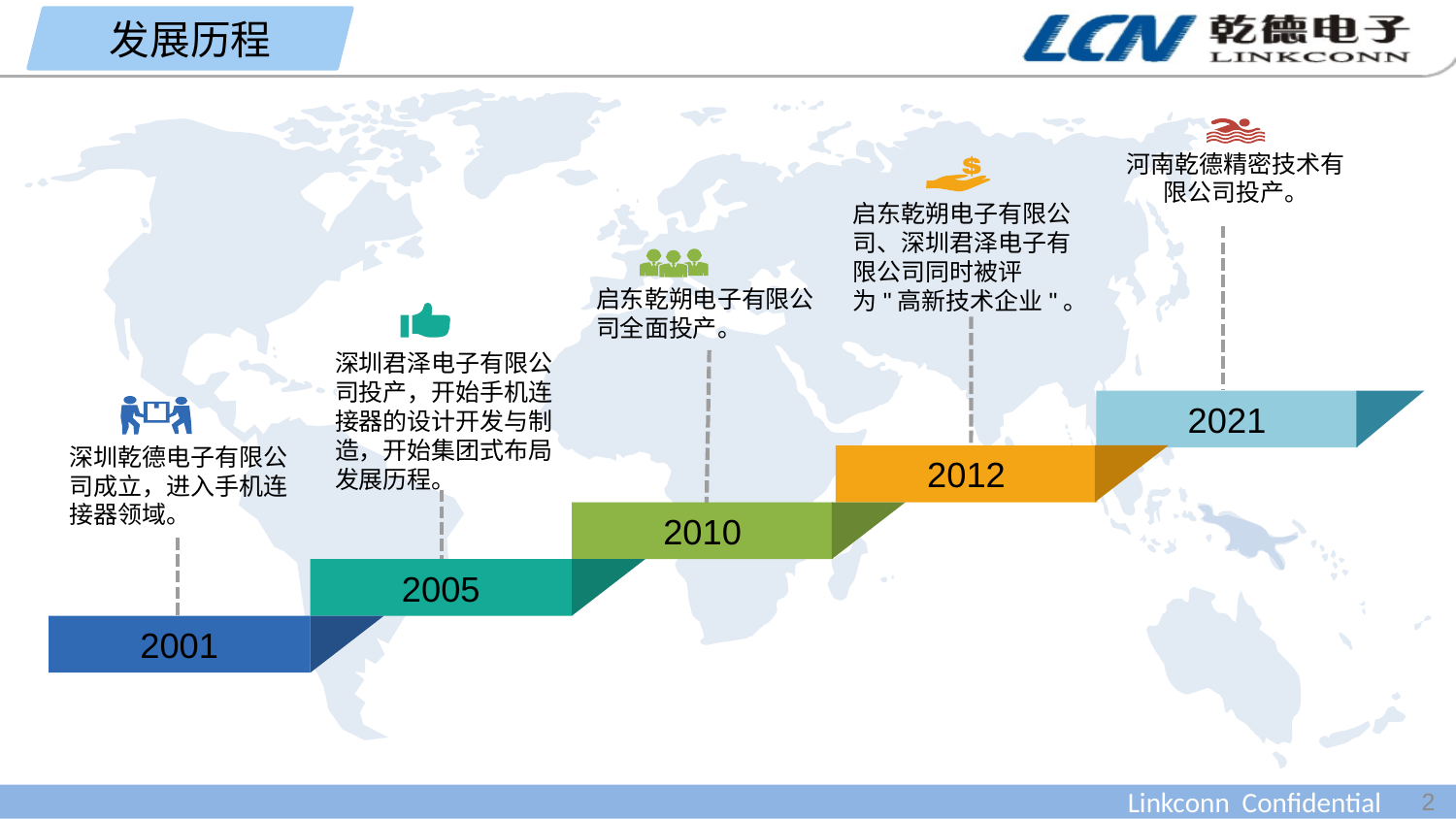

发展历程

河南乾德精密技术有限公司投产。

启东乾朔电子有限公司、深圳君泽电子有限公司同时被评为"高新技术企业"。

启东乾朔电子有限公司全面投产。

深圳君泽电子有限公司投产，开始手机连接器的设计开发与制造，开始集团式布局发展历程。

2021

深圳乾德电子有限公司成立，进入手机连接器领域。

2012
2010

2005

2001

2